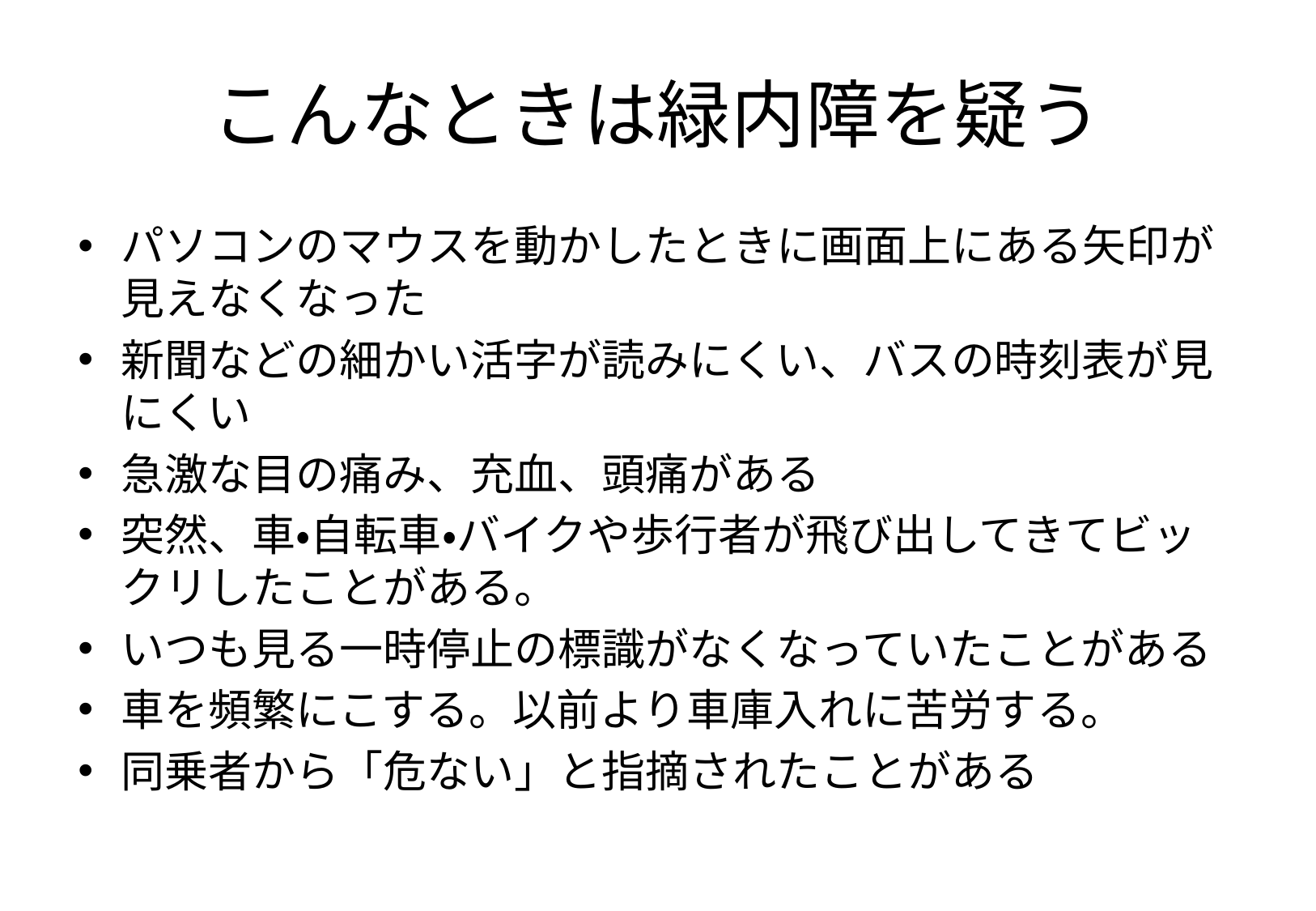

# こんなときは緑内障を疑う
パソコンのマウスを動かしたときに画面上にある矢印が見えなくなった
新聞などの細かい活字が読みにくい、バスの時刻表が見にくい
急激な目の痛み、充血、頭痛がある
突然、車・自転車・バイクや歩行者が飛び出してきてビックリしたことがある。
いつも見る一時停止の標識がなくなっていたことがある
車を頻繁にこする。以前より車庫入れに苦労する。
同乗者から「危ない」と指摘されたことがある